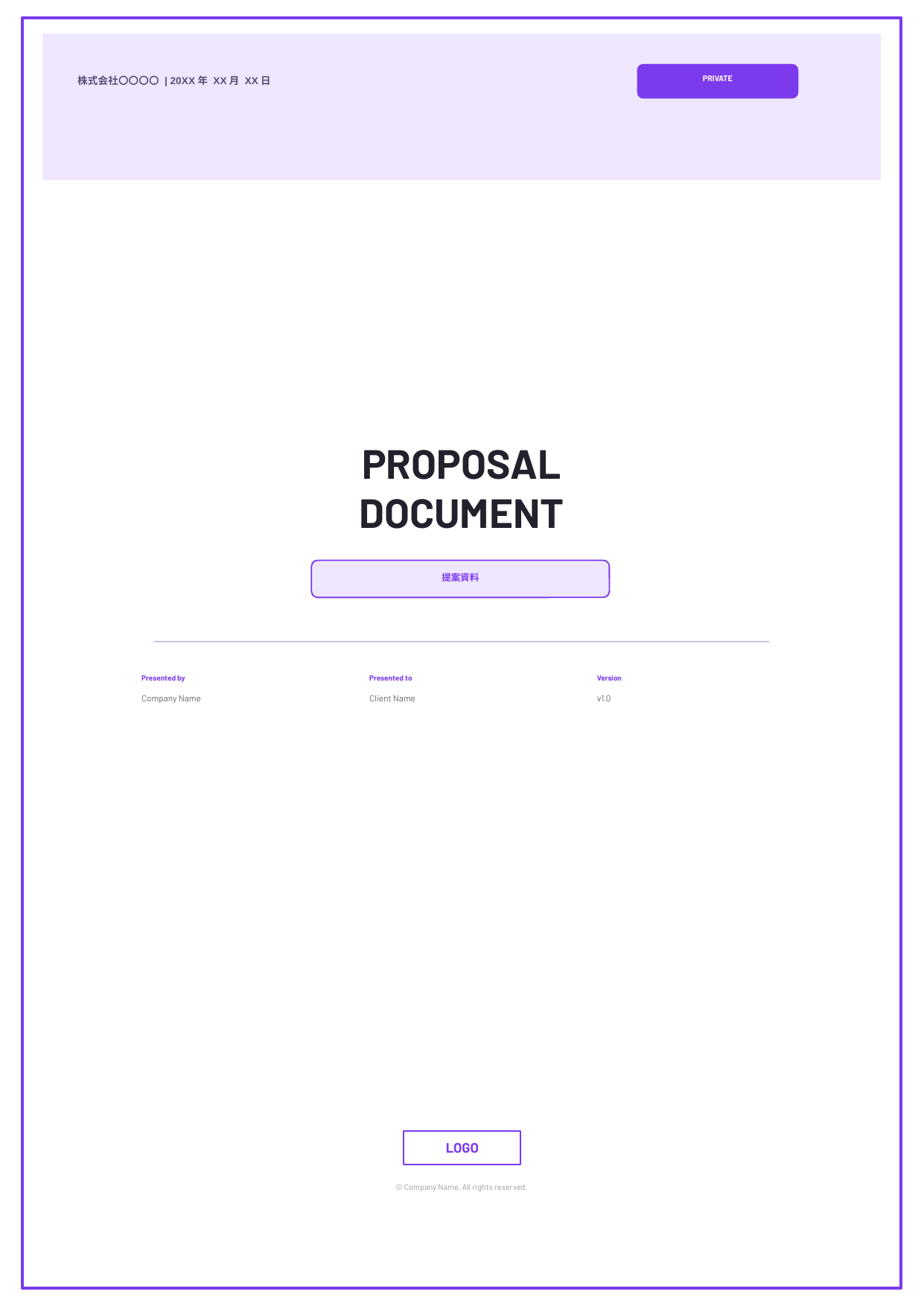

株式会社〇〇〇〇 | 20XX年 XX月 XX日
PRIVATE
PROPOSAL
DOCUMENT

提案資料

Presented by
Presented to
Version
Company Name
Client Name
v1.0

LOGO
© Company Name. All rights reserved.